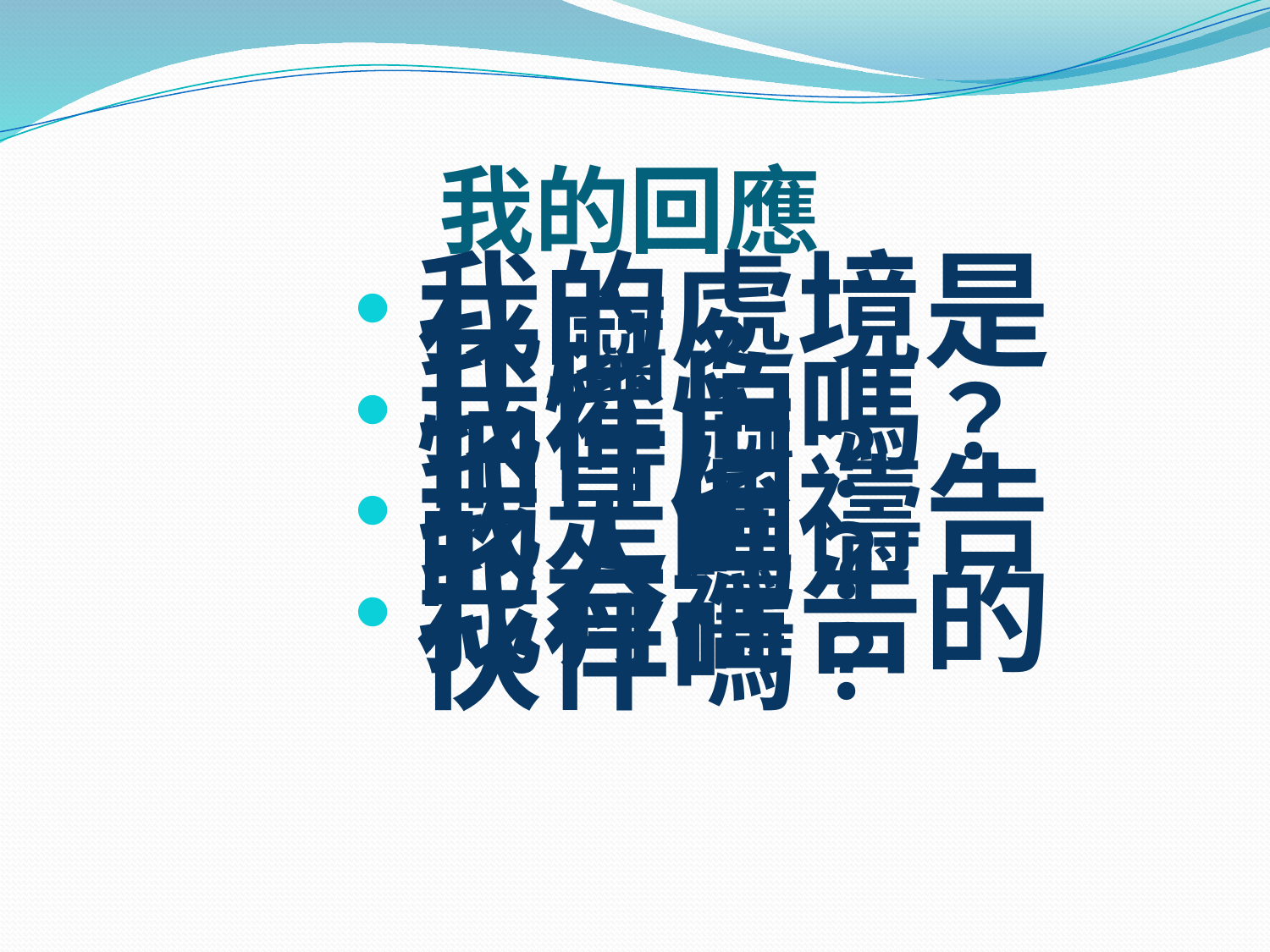

# 我的回應
我的處境是什麼？
我懼怕嗎？怕什麼？
我是個禱告的人嗎？
我有禱告的伙伴嗎？